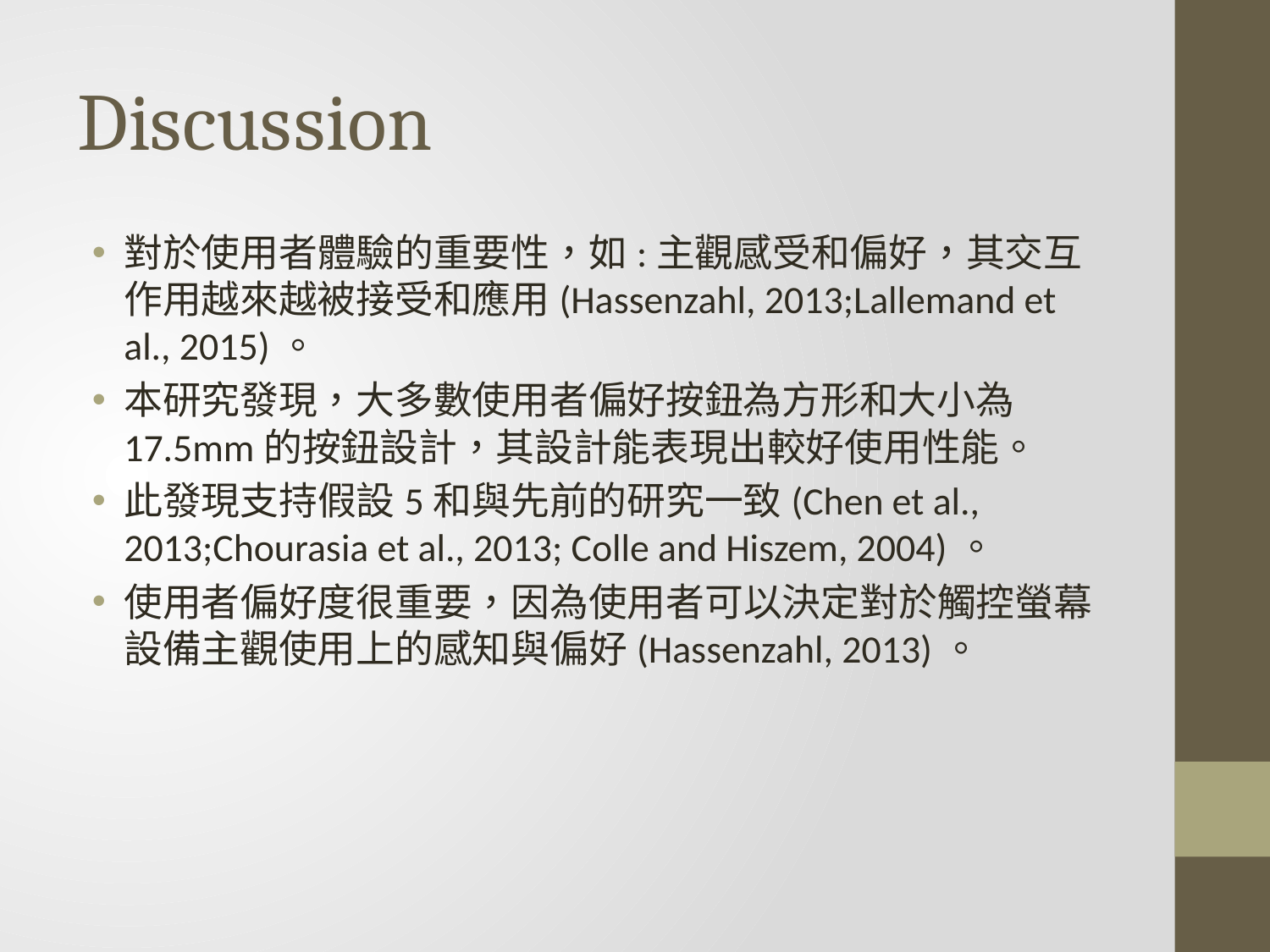

# Discussion
對於使用者體驗的重要性，如:主觀感受和偏好，其交互作用越來越被接受和應用(Hassenzahl, 2013;Lallemand et al., 2015)。
本研究發現，大多數使用者偏好按鈕為方形和大小為17.5mm的按鈕設計，其設計能表現出較好使用性能。
此發現支持假設5和與先前的研究一致(Chen et al., 2013;Chourasia et al., 2013; Colle and Hiszem, 2004)。
使用者偏好度很重要，因為使用者可以決定對於觸控螢幕設備主觀使用上的感知與偏好(Hassenzahl, 2013)。